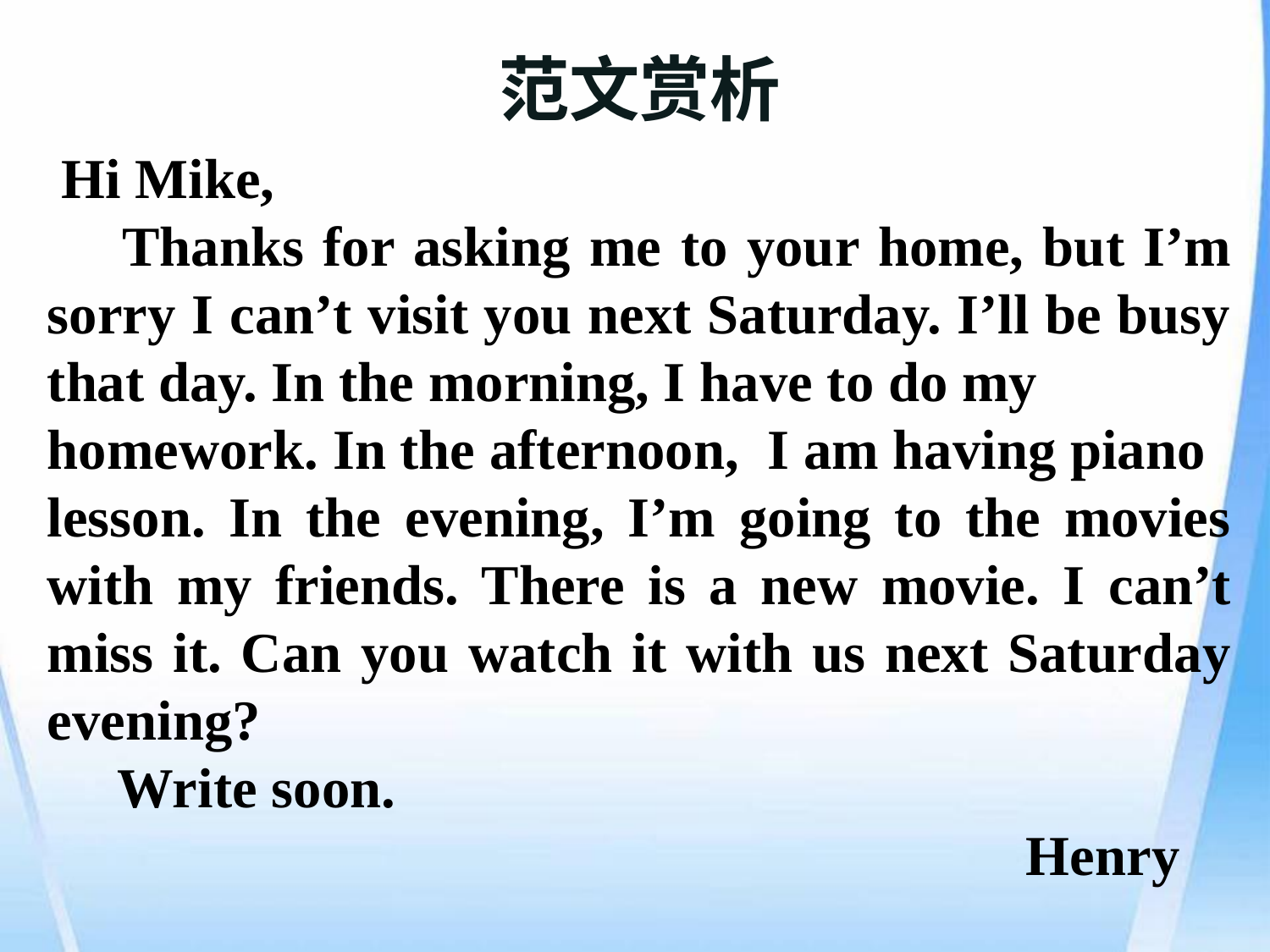

范文赏析
 Hi Mike,
　Thanks for asking me to your home, but I’m sorry I can’t visit you next Saturday. I’ll be busy that day. In the morning, I have to do my
homework. In the afternoon,  I am having piano
lesson. In the evening, I’m going to the movies with my friends. There is a new movie. I can’t miss it. Can you watch it with us next Saturday evening?
　Write soon.
                                                                     Henry